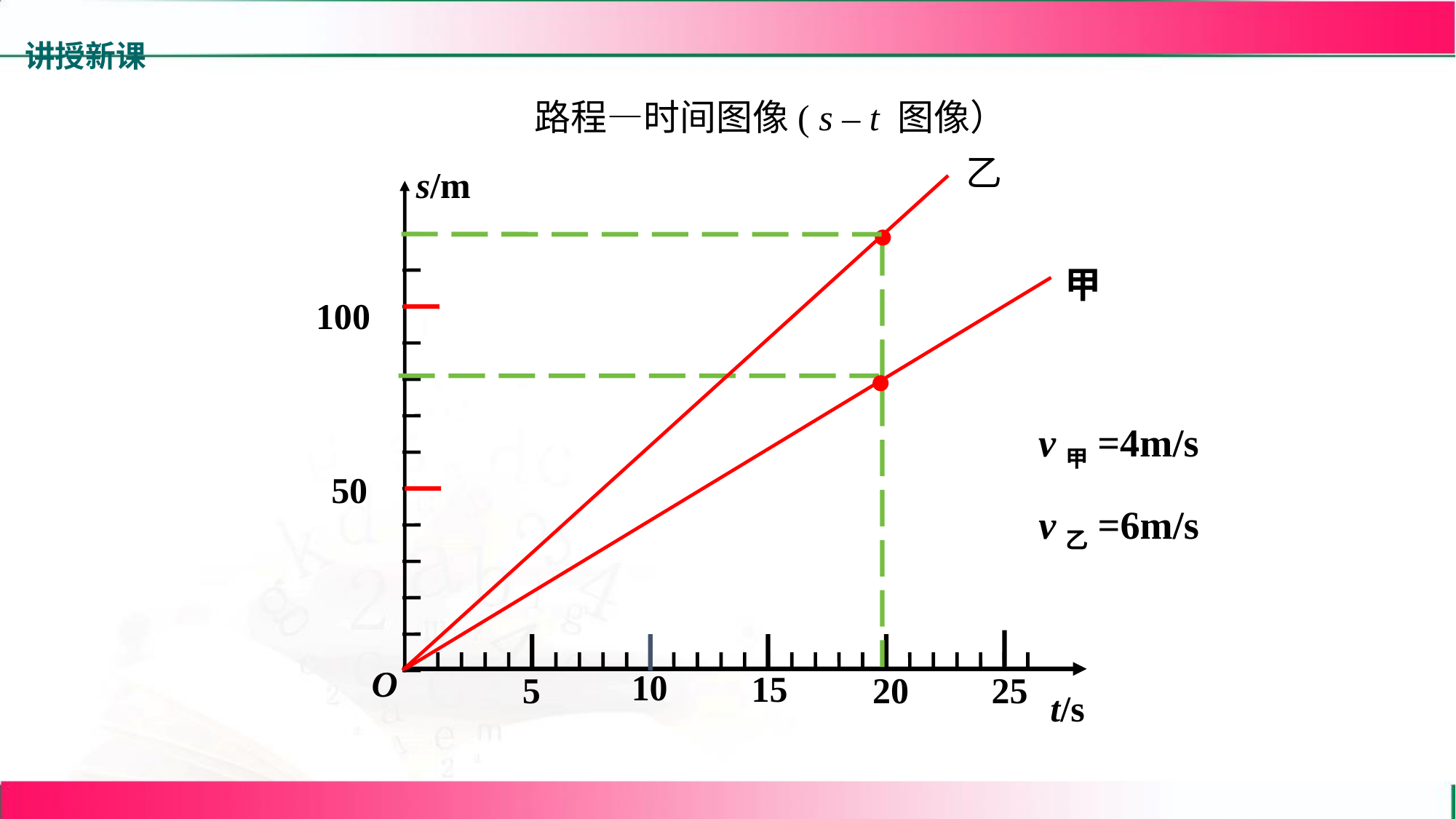

讲授新课
路程—时间图像( s – t 图像）
乙
s/m

甲

100

v甲=4m/s
50
v乙=6m/s

O
10
15
5
20
25

t/s